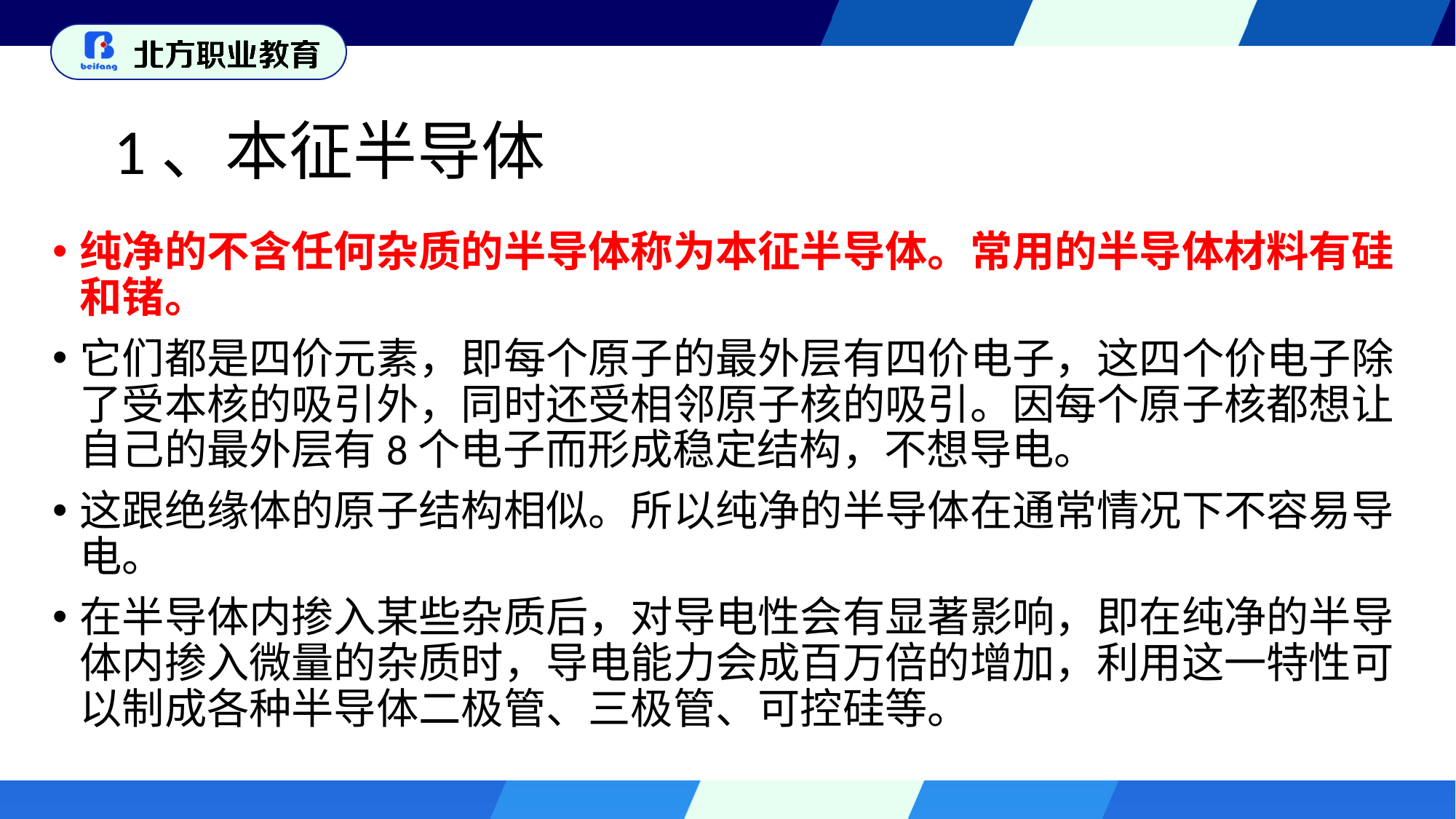

# 1、本征半导体
纯净的不含任何杂质的半导体称为本征半导体。常用的半导体材料有硅和锗。
它们都是四价元素，即每个原子的最外层有四价电子，这四个价电子除了受本核的吸引外，同时还受相邻原子核的吸引。因每个原子核都想让自己的最外层有8个电子而形成稳定结构，不想导电。
这跟绝缘体的原子结构相似。所以纯净的半导体在通常情况下不容易导电。
在半导体内掺入某些杂质后，对导电性会有显著影响，即在纯净的半导体内掺入微量的杂质时，导电能力会成百万倍的增加，利用这一特性可以制成各种半导体二极管、三极管、可控硅等。